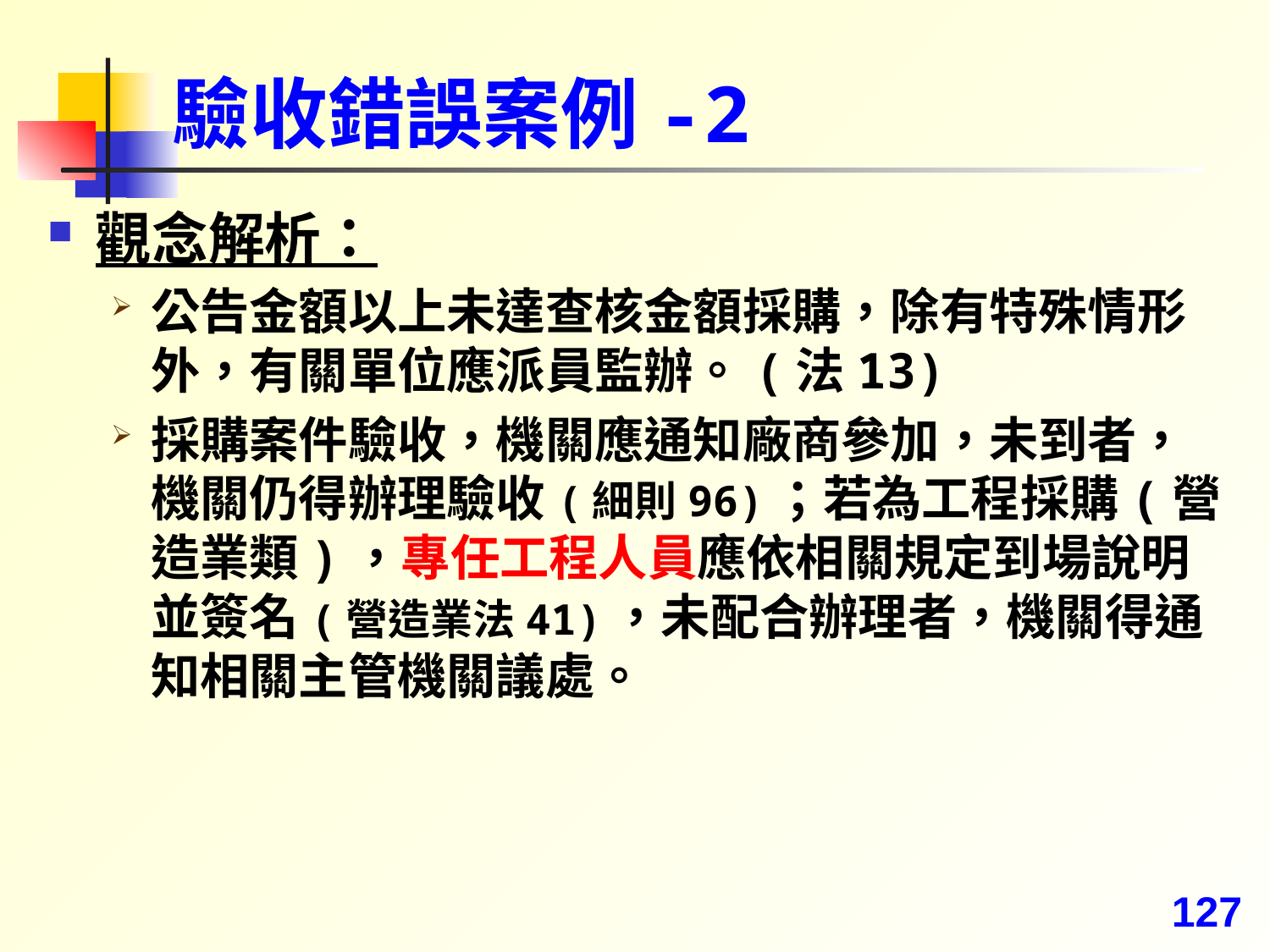

# 驗收錯誤案例-2
觀念解析：
公告金額以上未達查核金額採購，除有特殊情形外，有關單位應派員監辦。(法13)
採購案件驗收，機關應通知廠商參加，未到者，機關仍得辦理驗收(細則96)；若為工程採購(營造業類)，專任工程人員應依相關規定到場說明並簽名(營造業法41)，未配合辦理者，機關得通知相關主管機關議處。

127